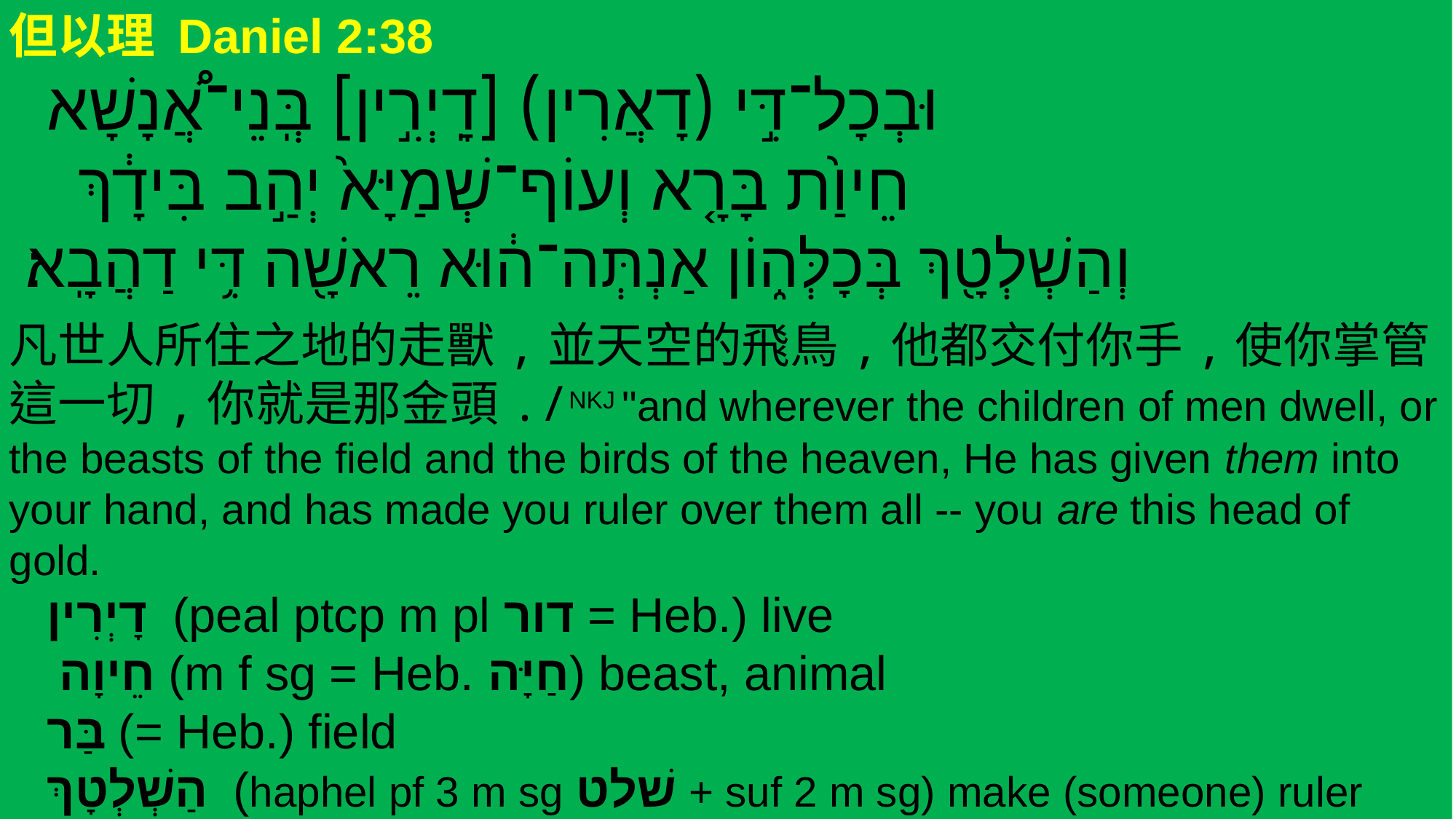

但以理 Daniel 2:38
   ‎‎‎וּבְכָל־דִּ֣י (דָאֲרִין) [דָֽיְרִ֣ין] בְּֽנֵי־אֲ֠נָשָׁא
    חֵיוַ֙ת בָּרָ֤א וְעוֹף־שְׁמַיָּא֙ יְהַ֣ב בִּידָ֔ךְ
 וְהַשְׁלְטָ֖ךְ בְּכָלְּה֑וֹן אַנְתְּה־ה֔וּא רֵאשָׁ֖ה דִּ֥י דַהֲבָֽא׃

凡世人所住之地的走獸,並天空的飛鳥,他都交付你手,使你掌管這一切,你就是那金頭./NKJ "and wherever the children of men dwell, or the beasts of the field and the birds of the heaven, He has given them into your hand, and has made you ruler over them all -- you are this head of gold.
   דָיְרִין  (peal ptcp m pl דור = Heb.) live
    חֵיוָה (m f sg = Heb. חַיָּה) beast, animal
   בַּר (= Heb.) field
   הַשְׁלְטָךְ  (haphel pf 3 m sg שׁלט + suf 2 m sg) make (someone) ruler